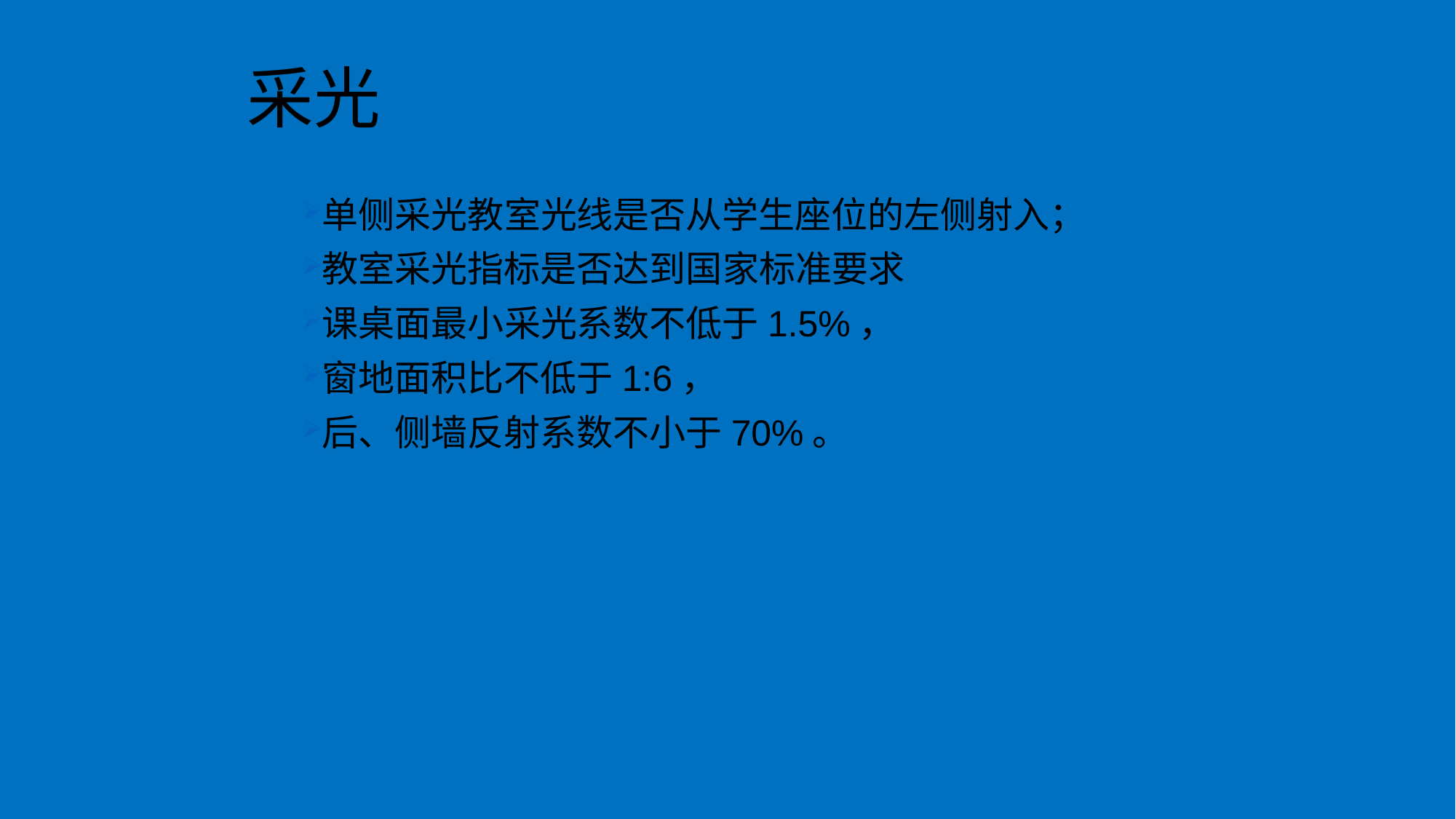

# 采光
单侧采光教室光线是否从学生座位的左侧射入；
教室采光指标是否达到国家标准要求
课桌面最小采光系数不低于1.5%，
窗地面积比不低于1:6，
后、侧墙反射系数不小于70%。